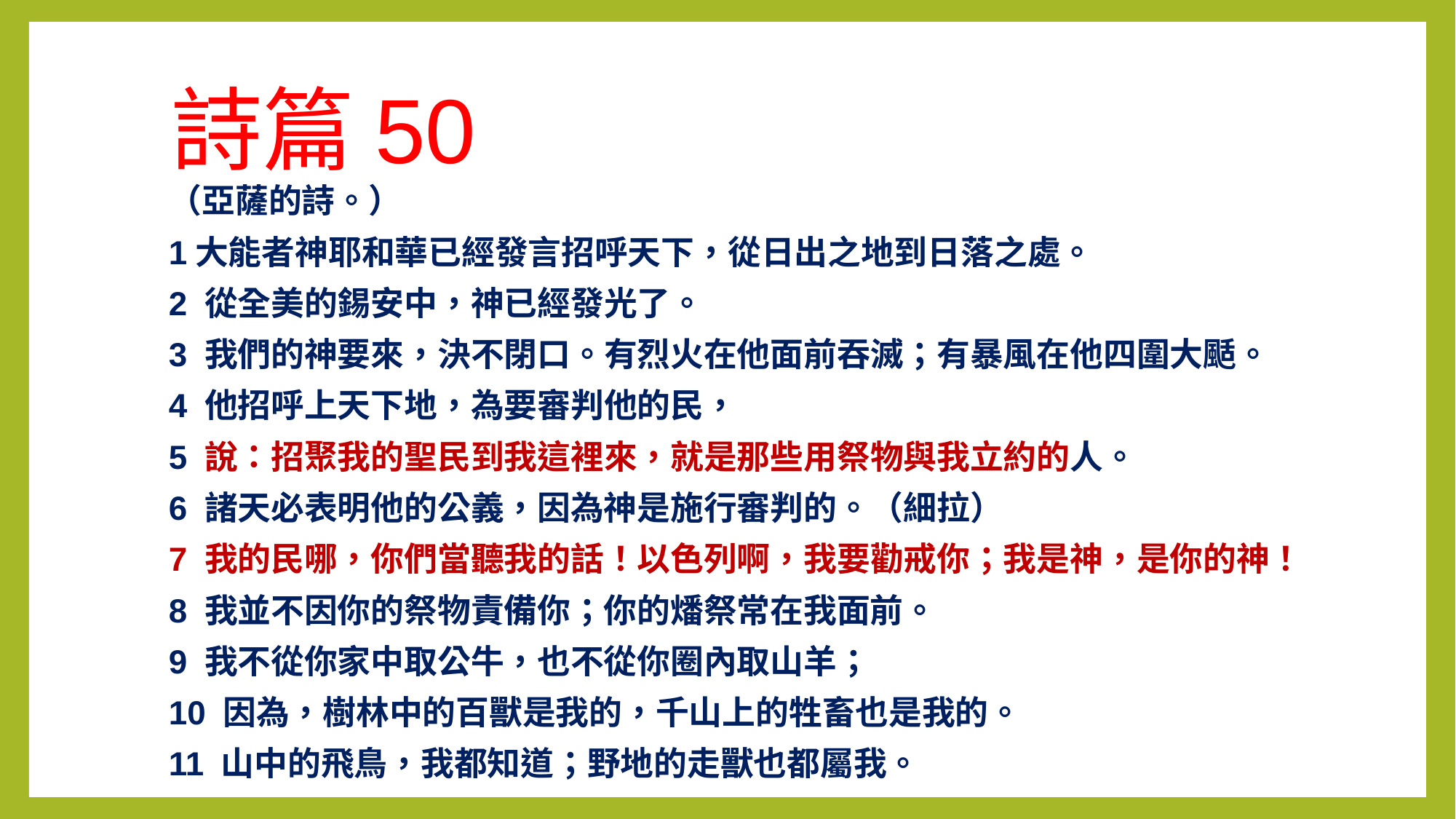

# 詩篇50
（亞薩的詩。）
1大能者神耶和華已經發言招呼天下，從日出之地到日落之處。
2 從全美的錫安中，神已經發光了。
3 我們的神要來，決不閉口。有烈火在他面前吞滅；有暴風在他四圍大颳。
4 他招呼上天下地，為要審判他的民，
5 說：招聚我的聖民到我這裡來，就是那些用祭物與我立約的人。
6 諸天必表明他的公義，因為神是施行審判的。（細拉）
7 我的民哪，你們當聽我的話！以色列啊，我要勸戒你；我是神，是你的神！
8 我並不因你的祭物責備你；你的燔祭常在我面前。
9 我不從你家中取公牛，也不從你圈內取山羊；
10 因為，樹林中的百獸是我的，千山上的牲畜也是我的。
11 山中的飛鳥，我都知道；野地的走獸也都屬我。